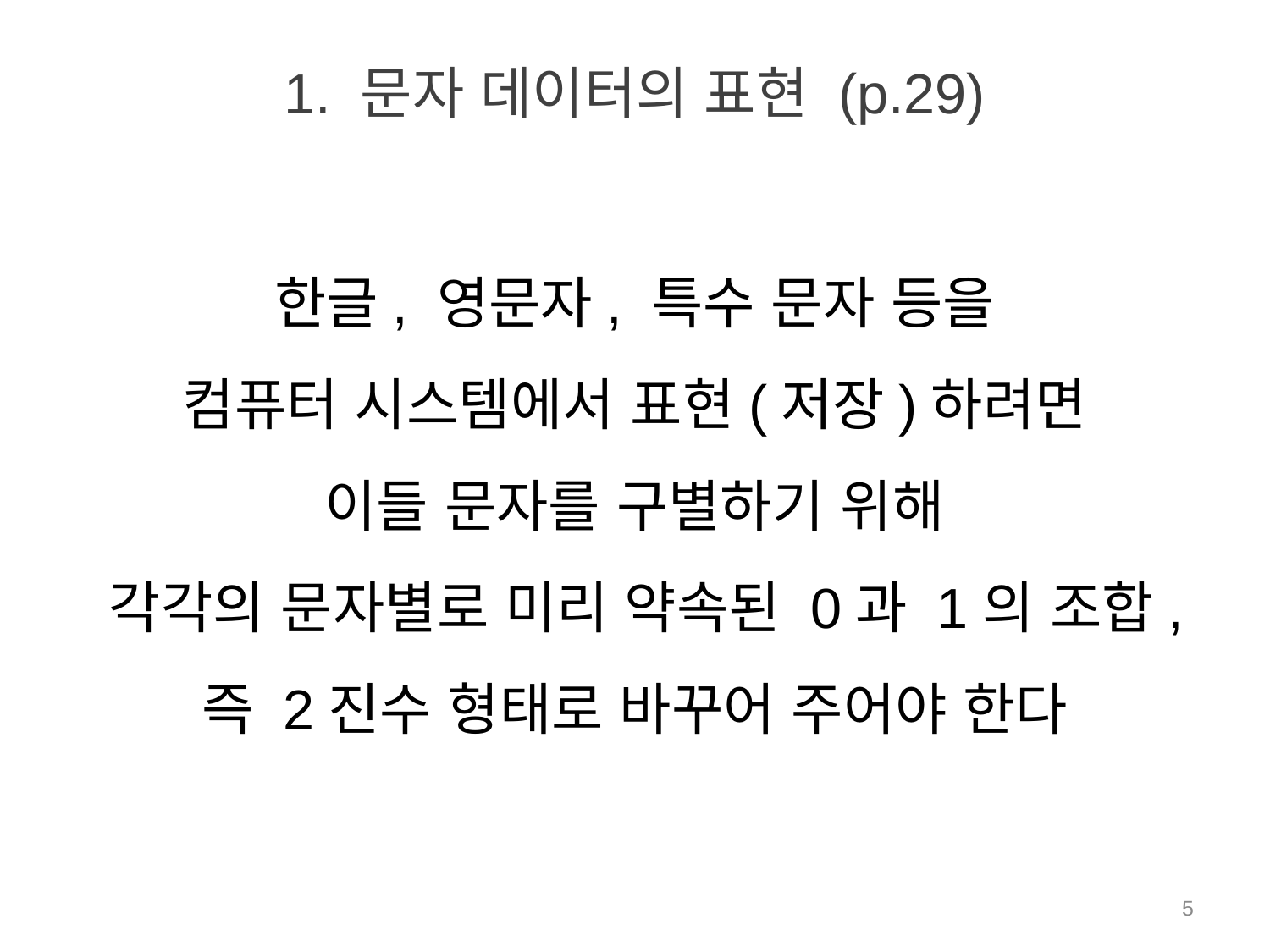

# 1. 문자 데이터의 표현 (p.29)
한글, 영문자, 특수 문자 등을
컴퓨터 시스템에서 표현(저장)하려면
이들 문자를 구별하기 위해
각각의 문자별로 미리 약속된 0과 1의 조합,
즉 2진수 형태로 바꾸어 주어야 한다
5